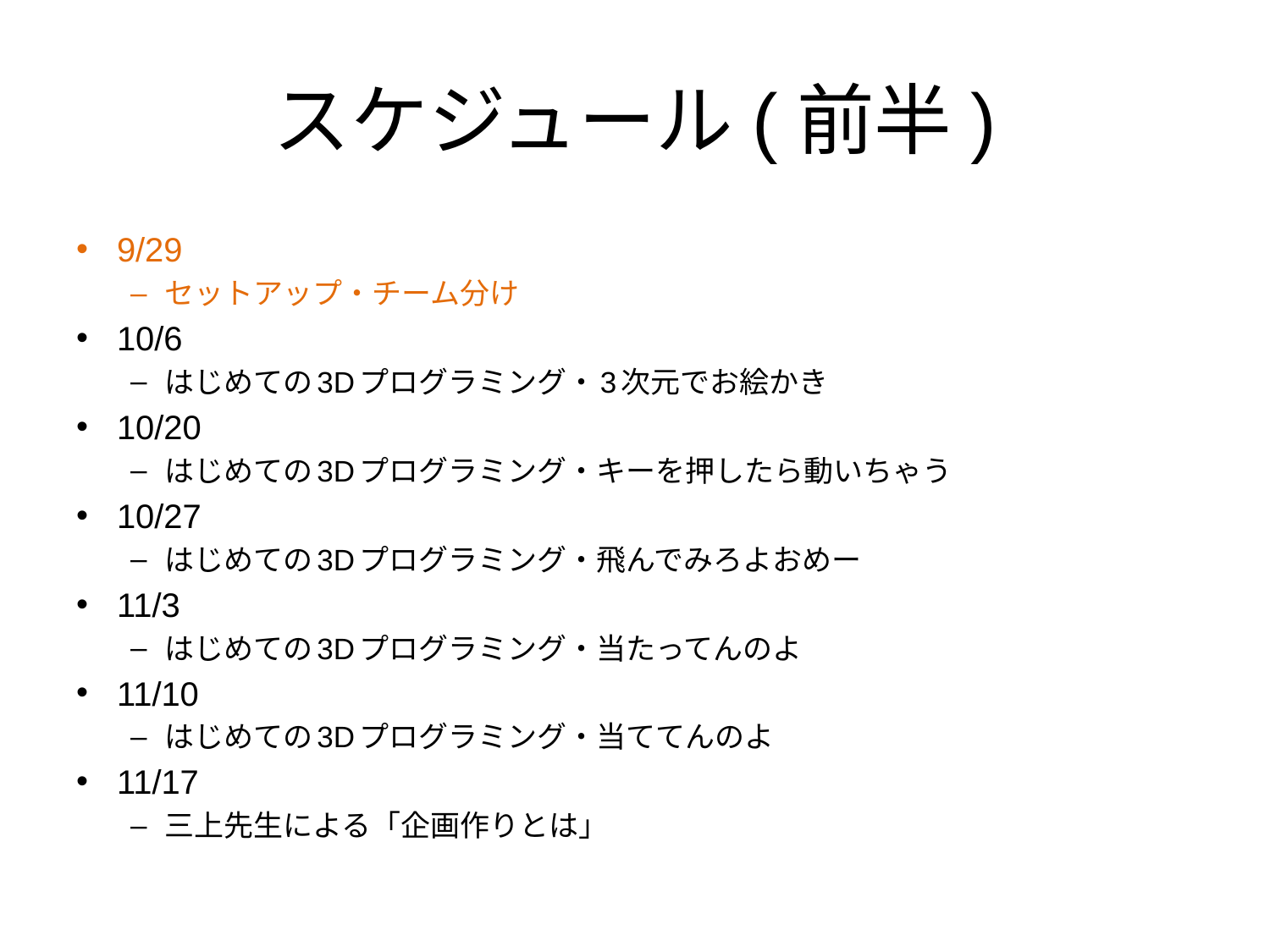

# スケジュール(前半)
9/29
セットアップ・チーム分け
10/6
はじめての3Dプログラミング・3次元でお絵かき
10/20
はじめての3Dプログラミング・キーを押したら動いちゃう
10/27
はじめての3Dプログラミング・飛んでみろよおめー
11/3
はじめての3Dプログラミング・当たってんのよ
11/10
はじめての3Dプログラミング・当ててんのよ
11/17
三上先生による「企画作りとは」